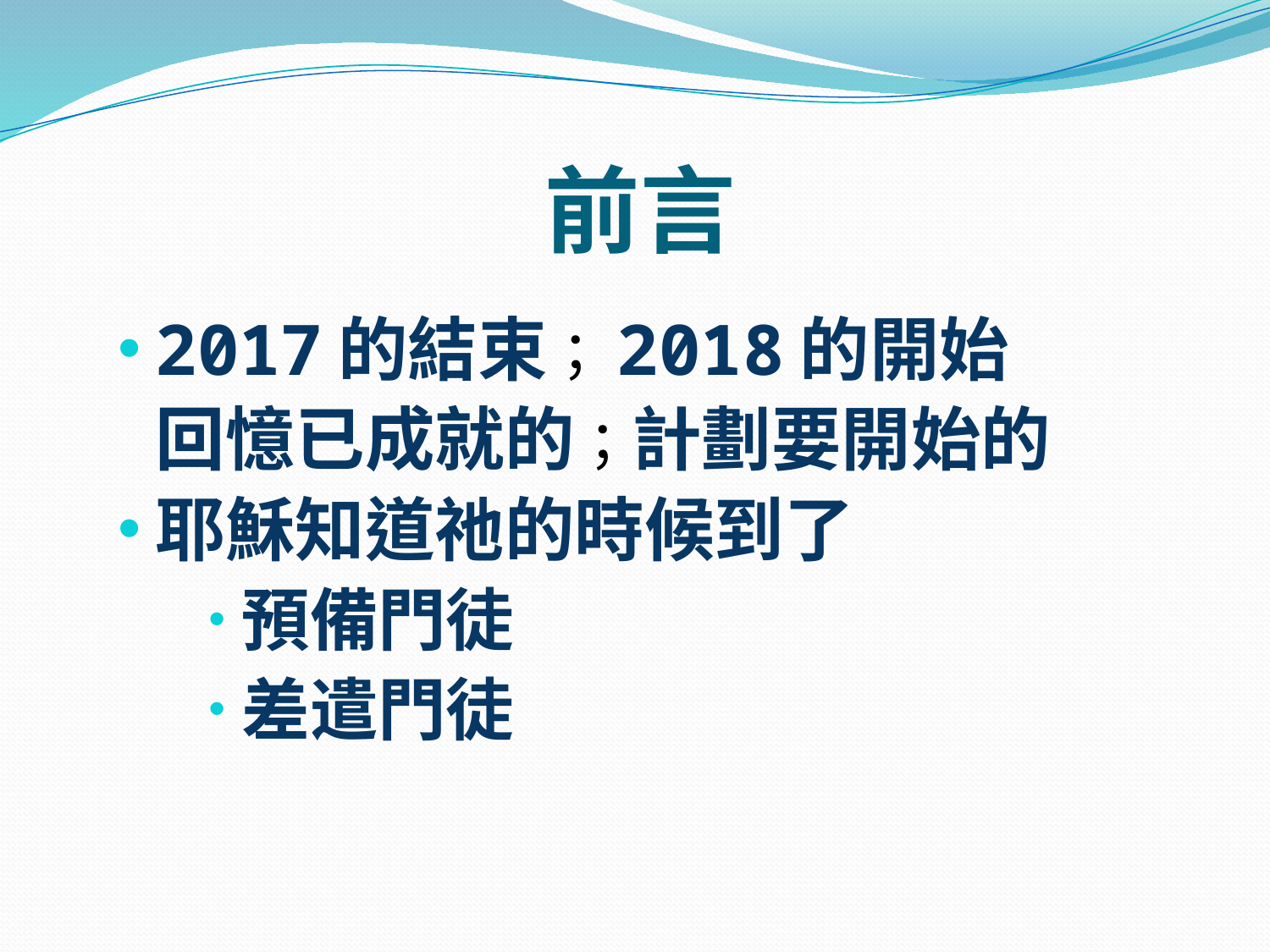

# 前言
2017的結束；2018的開始
	回憶已成就的；計劃要開始的
耶穌知道祂的時候到了
預備門徒
差遣門徒